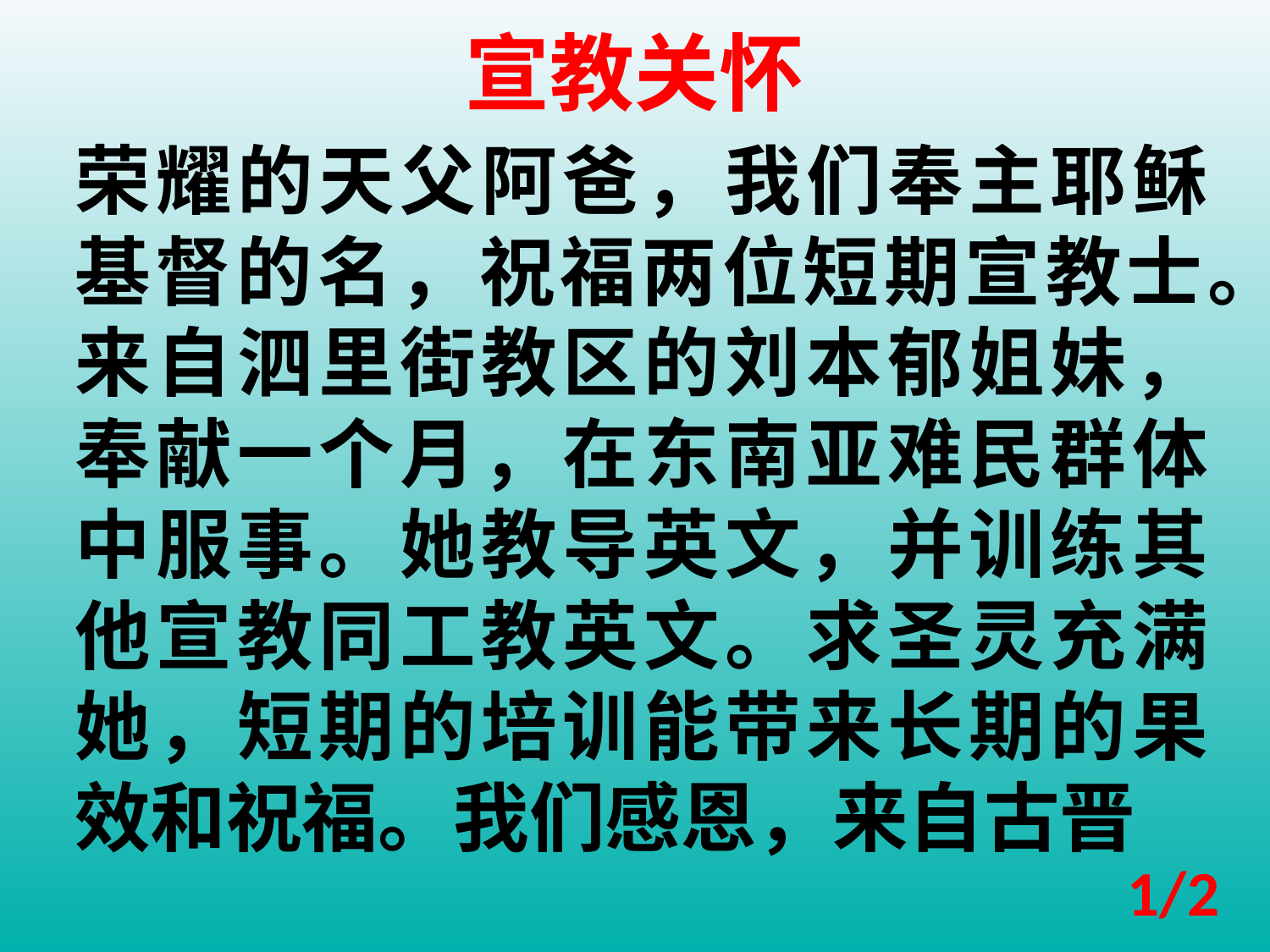

宣教关怀
荣耀的天父阿爸，我们奉主耶稣基督的名，祝福两位短期宣教士。来自泗里街教区的刘本郁姐妹，奉献一个月，在东南亚难民群体中服事。她教导英文，并训练其他宣教同工教英文。求圣灵充满她，短期的培训能带来长期的果效和祝福。我们感恩，来自古晋
1/2